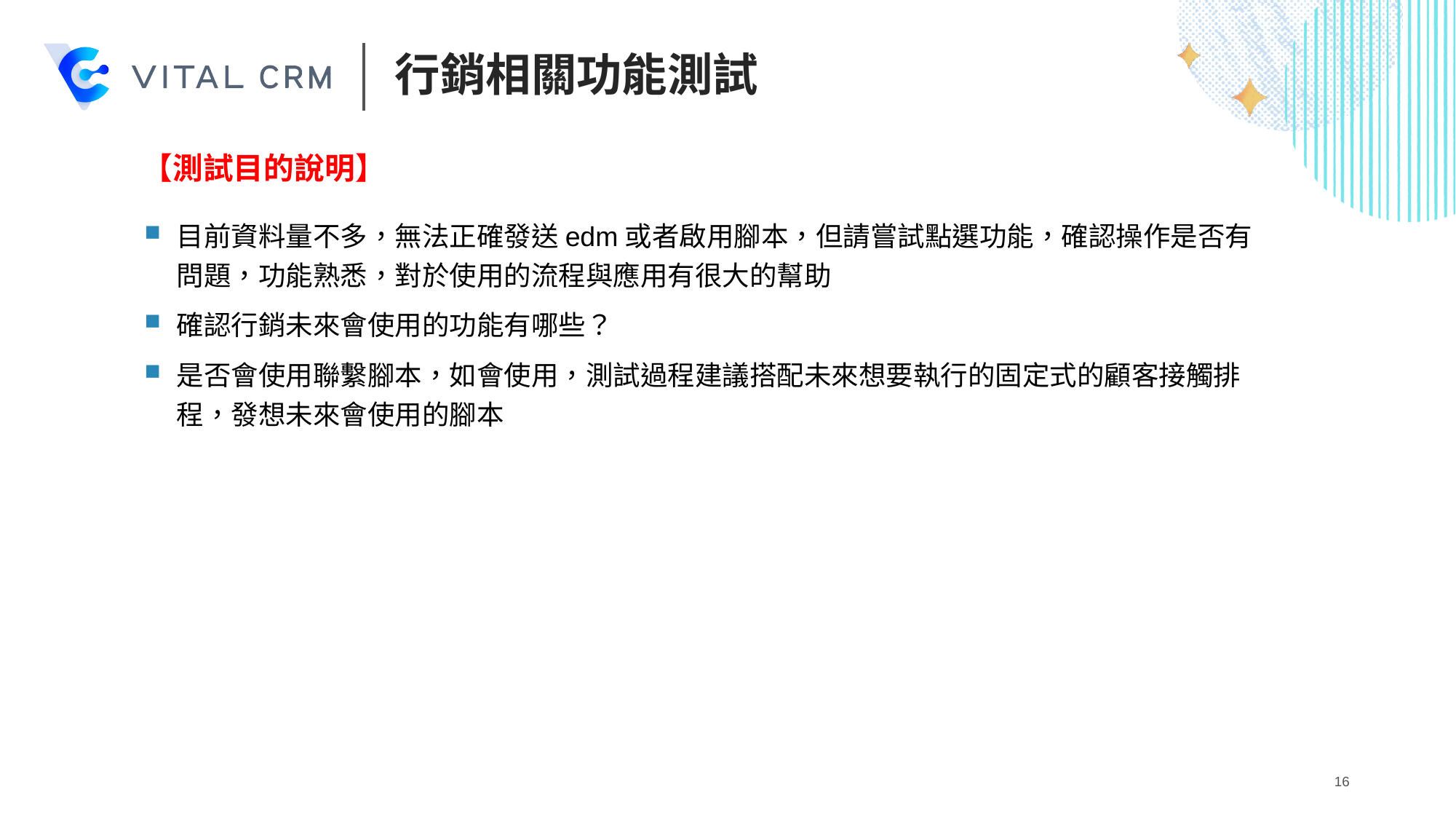

# 行銷相關功能測試
【測試目的說明】
目前資料量不多，無法正確發送edm或者啟用腳本，但請嘗試點選功能，確認操作是否有問題，功能熟悉，對於使用的流程與應用有很大的幫助
確認行銷未來會使用的功能有哪些？
是否會使用聯繫腳本，如會使用，測試過程建議搭配未來想要執行的固定式的顧客接觸排程，發想未來會使用的腳本
16